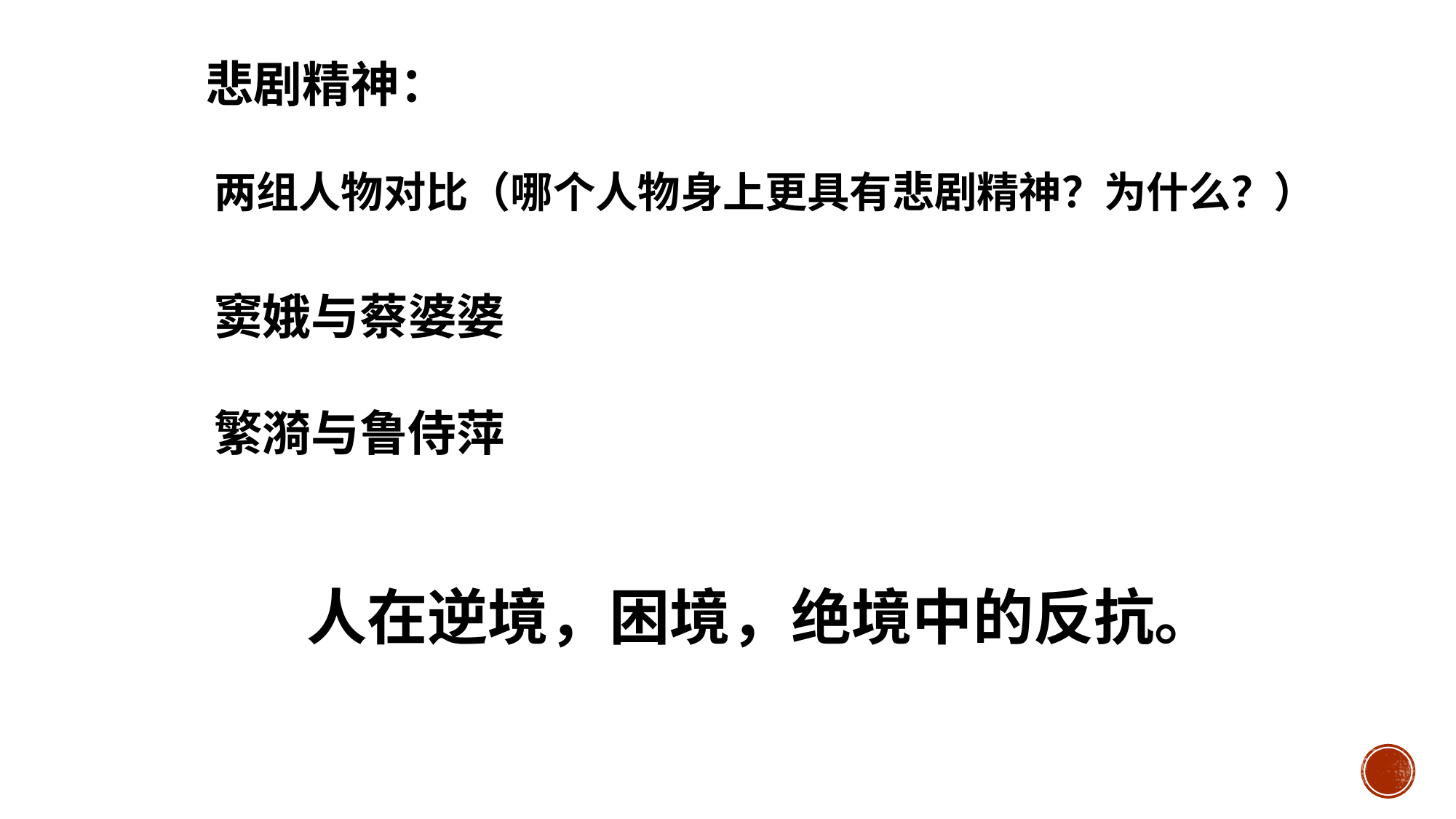

悲剧精神：
两组人物对比（哪个人物身上更具有悲剧精神？为什么？）

窦娥与蔡婆婆

繁漪与鲁侍萍
人在逆境，困境，绝境中的反抗。